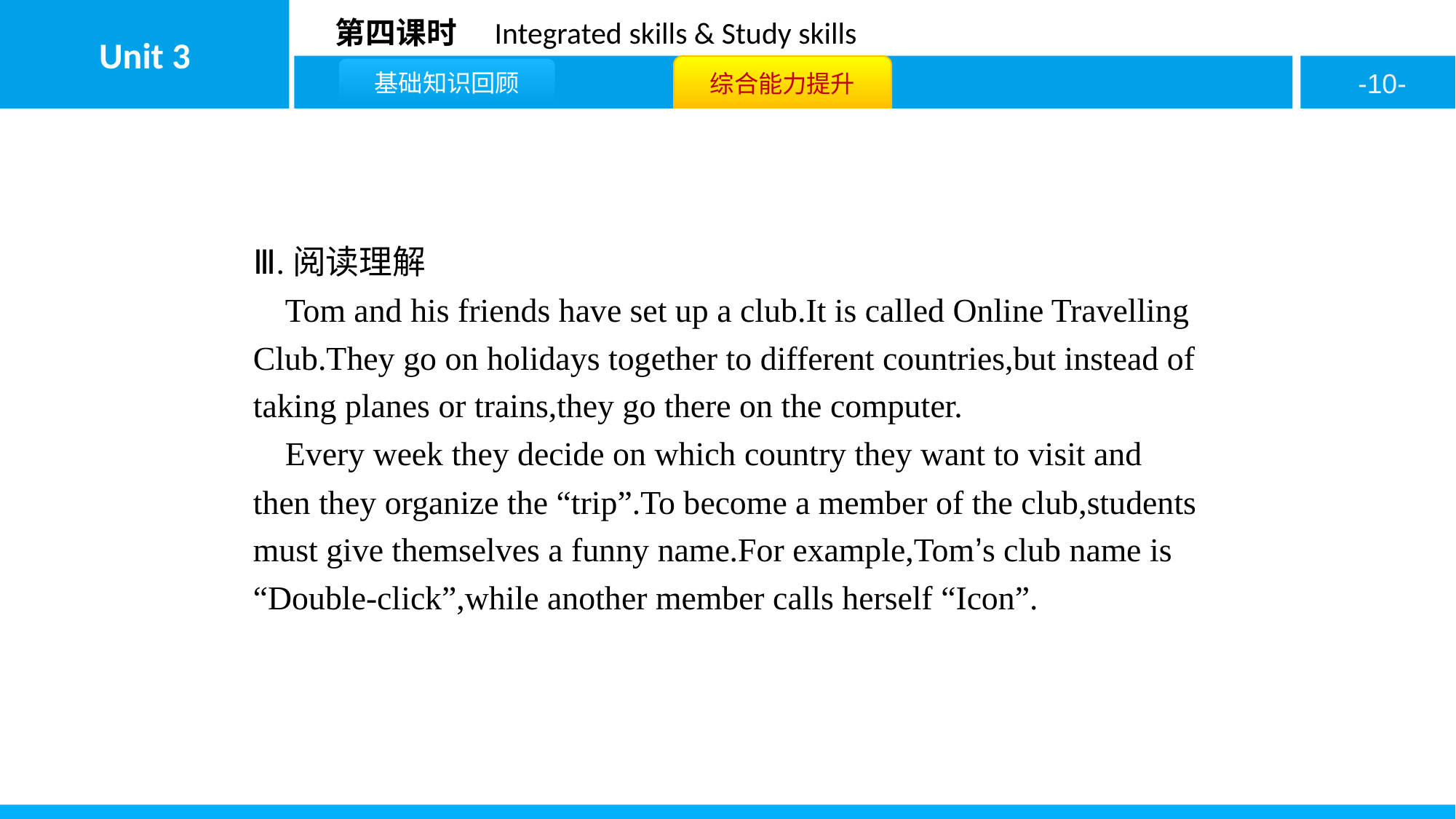

Ⅲ.阅读理解
Tom and his friends have set up a club.It is called Online Travelling Club.They go on holidays together to different countries,but instead of taking planes or trains,they go there on the computer.
Every week they decide on which country they want to visit and then they organize the “trip”.To become a member of the club,students must give themselves a funny name.For example,Tom’s club name is “Double-click”,while another member calls herself “Icon”.